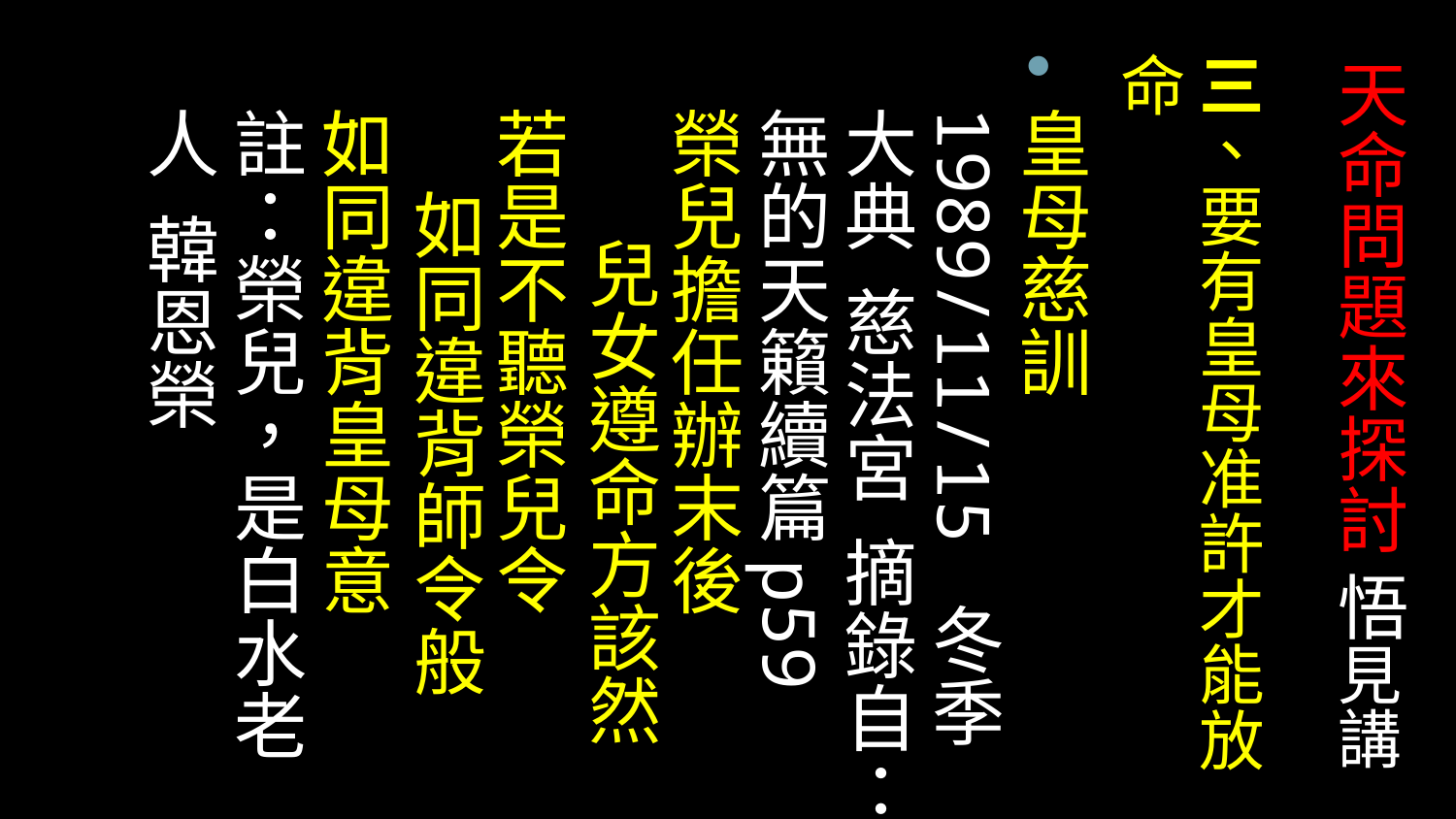

三、要有皇母准許才能放命
皇母慈訓           1989/11/15 冬季大典  慈法宮  摘錄自：無的天籟續篇p59
榮兒擔任辦末後                  兒女遵命方該然
若是不聽榮兒令               如同違背師令般
如同違背皇母意
註：榮兒，是白水老人  韓恩榮

# 天命問題來探討 悟見講